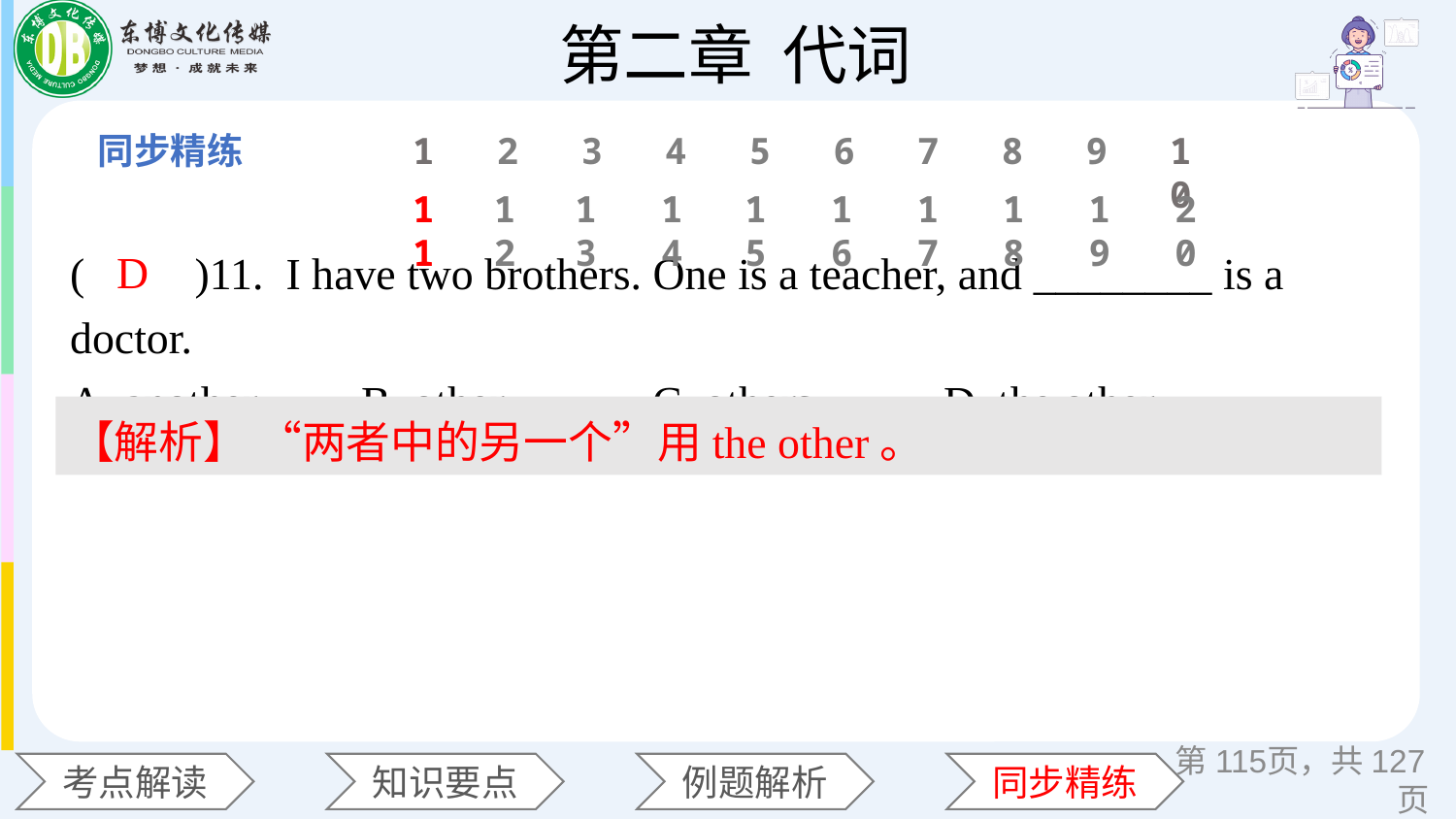

1
2
3
4
5
6
7
8
9
10
11
12
13
14
15
16
17
18
19
20
(　　)11.  I have two brothers. One is a teacher, and ________ is a doctor.
A. another    	B. other    	C. others    	D. the other
D
【解析】 “两者中的另一个”用the other。
第115页，共127页